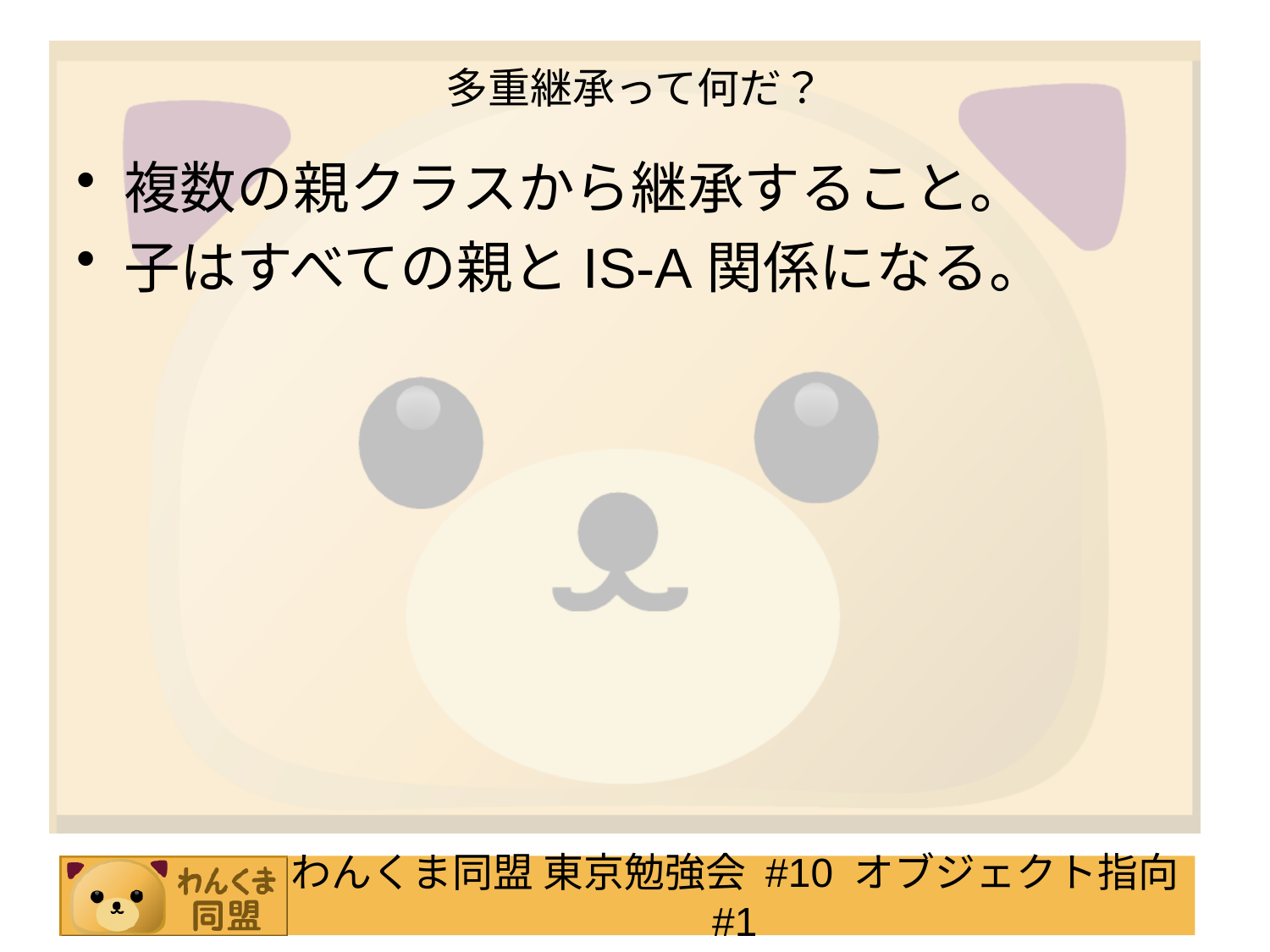

# 多重継承って何だ？
複数の親クラスから継承すること。
子はすべての親とIS-A関係になる。